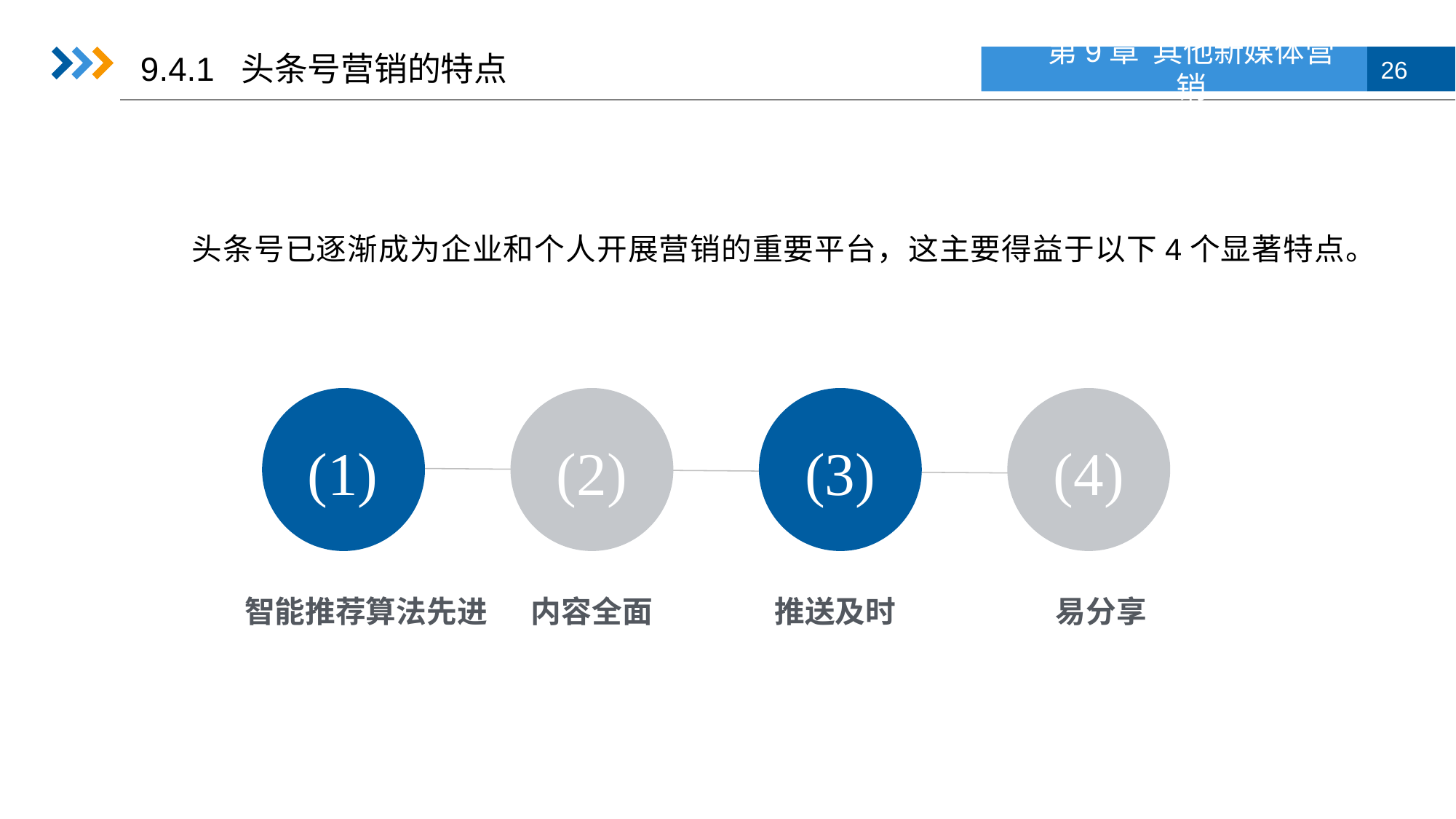

9.4.1  头条号营销的特点
头条号已逐渐成为企业和个人开展营销的重要平台，这主要得益于以下4个显著特点。

(1)
(2)
(3)
(4)
智能推荐算法先进
内容全面
易分享
推送及时